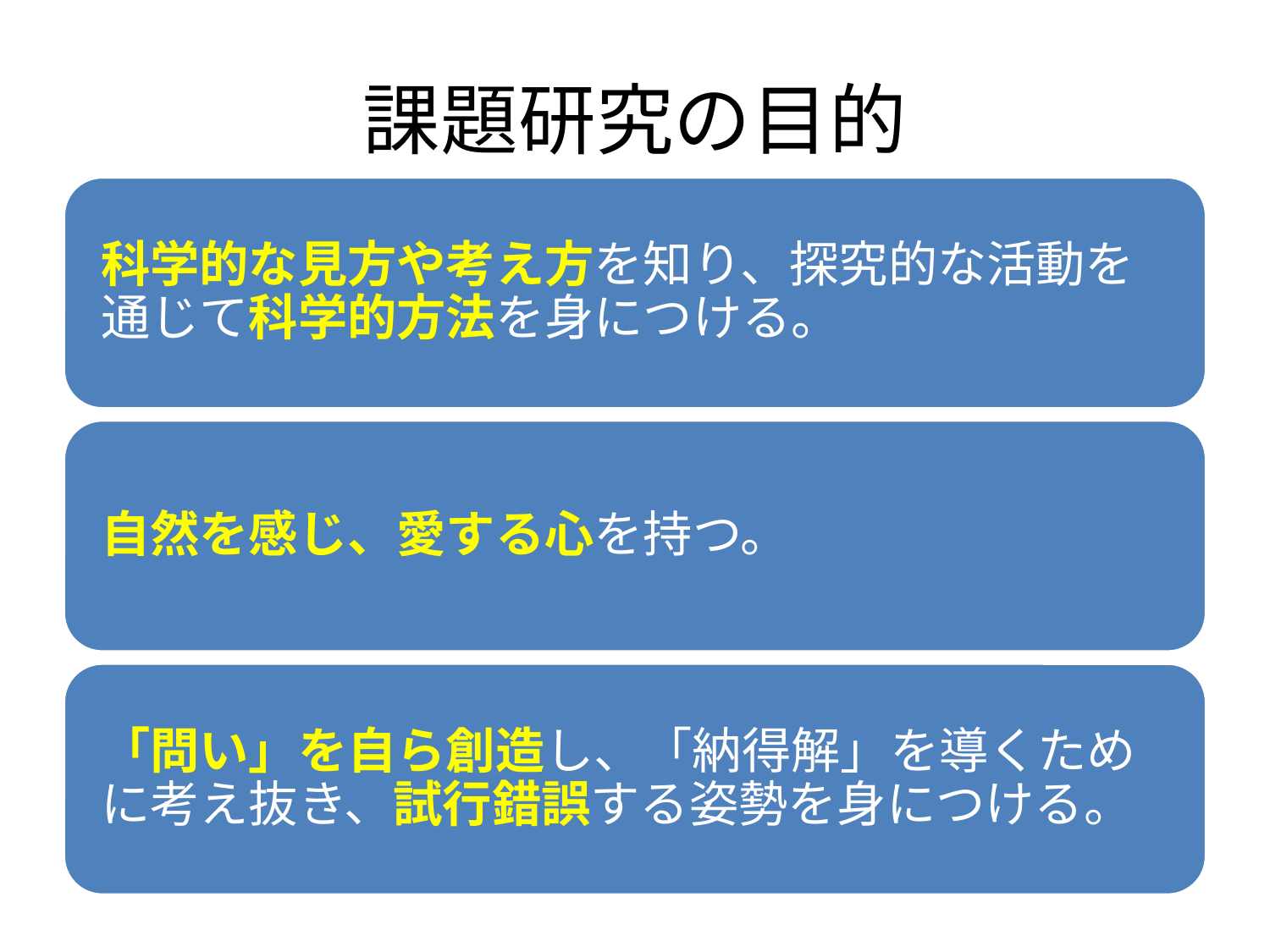

# 課題研究の目的
科学的な見方や考え方を知り、探究的な活動を通じて科学的方法を身につける。
自然を感じ、愛する心を持つ。
「問い」を自ら創造し、「納得解」を導くために考え抜き、試行錯誤する姿勢を身につける。